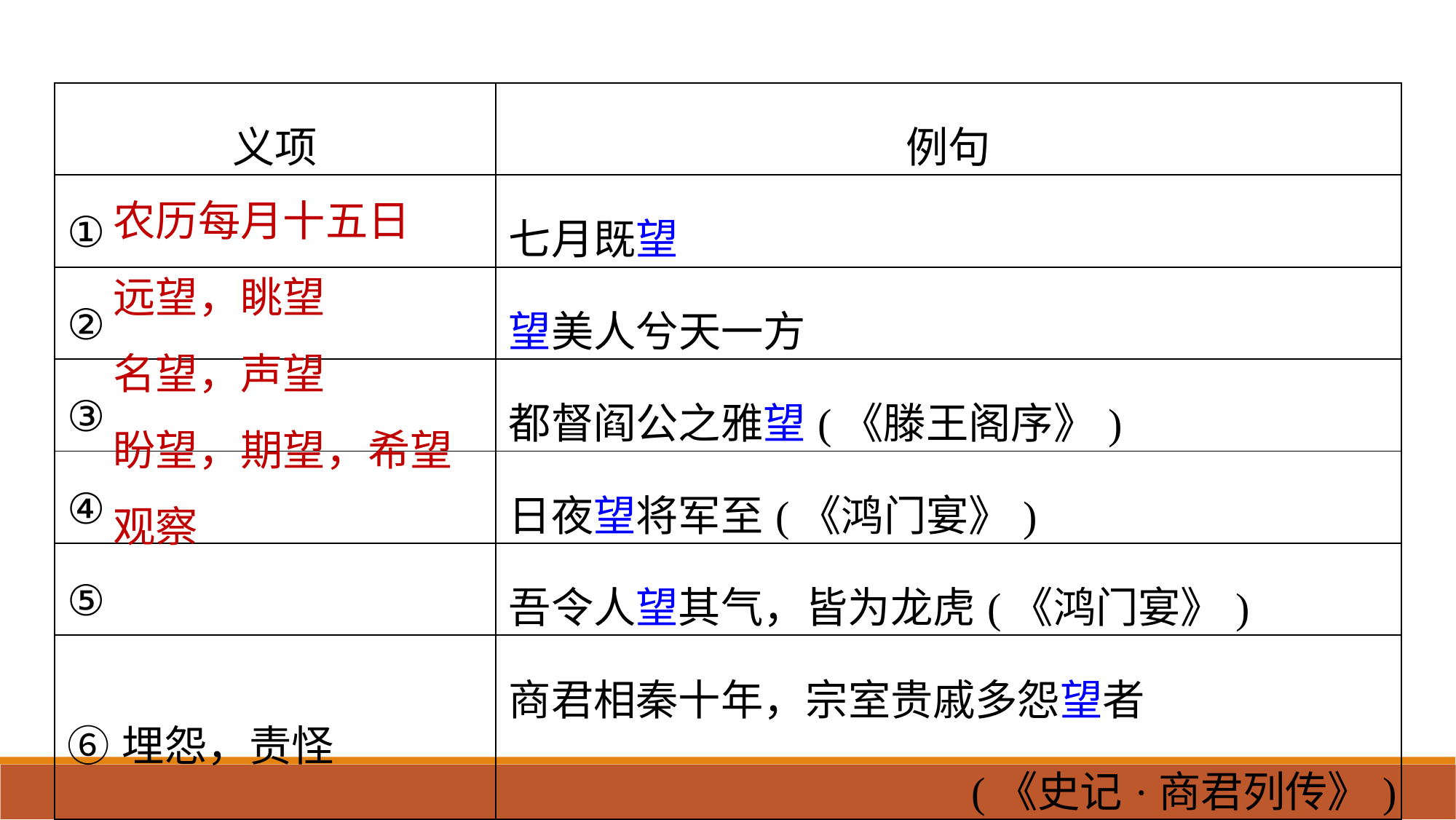

| 义项 | 例句 |
| --- | --- |
| ① | 七月既望 |
| ② | 望美人兮天一方 |
| ③ | 都督阎公之雅望(《滕王阁序》) |
| ④ | 日夜望将军至(《鸿门宴》) |
| ⑤ | 吾令人望其气，皆为龙虎(《鸿门宴》) |
| ⑥埋怨，责怪 | 商君相秦十年，宗室贵戚多怨望者 (《史记·商君列传》) |
农历每月十五日
远望，眺望
名望，声望
盼望，期望，希望
观察